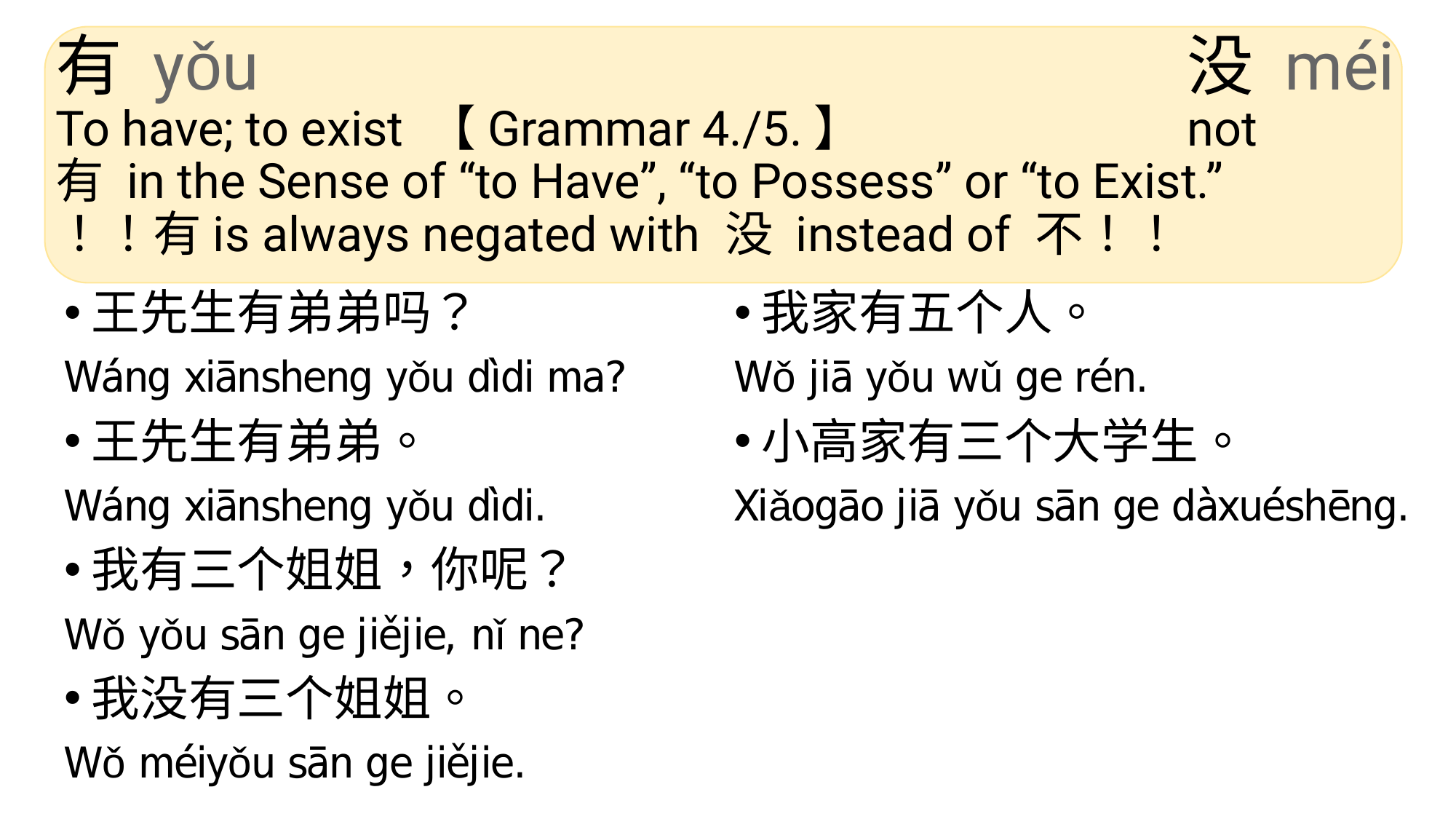

没 méi
not

# 有 yǒu To have; to exist 【Grammar 4./5.】 有 in the Sense of “to Have”, “to Possess” or “to Exist.” ！！有is always negated with 没 instead of 不！！
王先生有弟弟吗？
Wáng xiānsheng yǒu dìdi ma?
王先生有弟弟。
Wáng xiānsheng yǒu dìdi.
我有三个姐姐，你呢？
Wǒ yǒu sān ge jiějie, nǐ ne?
我没有三个姐姐。
Wǒ méiyǒu sān ge jiějie.
我家有五个人。
Wǒ jiā yǒu wǔ ge rén.
小高家有三个大学生。
Xiǎogāo jiā yǒu sān ge dàxuéshēng.